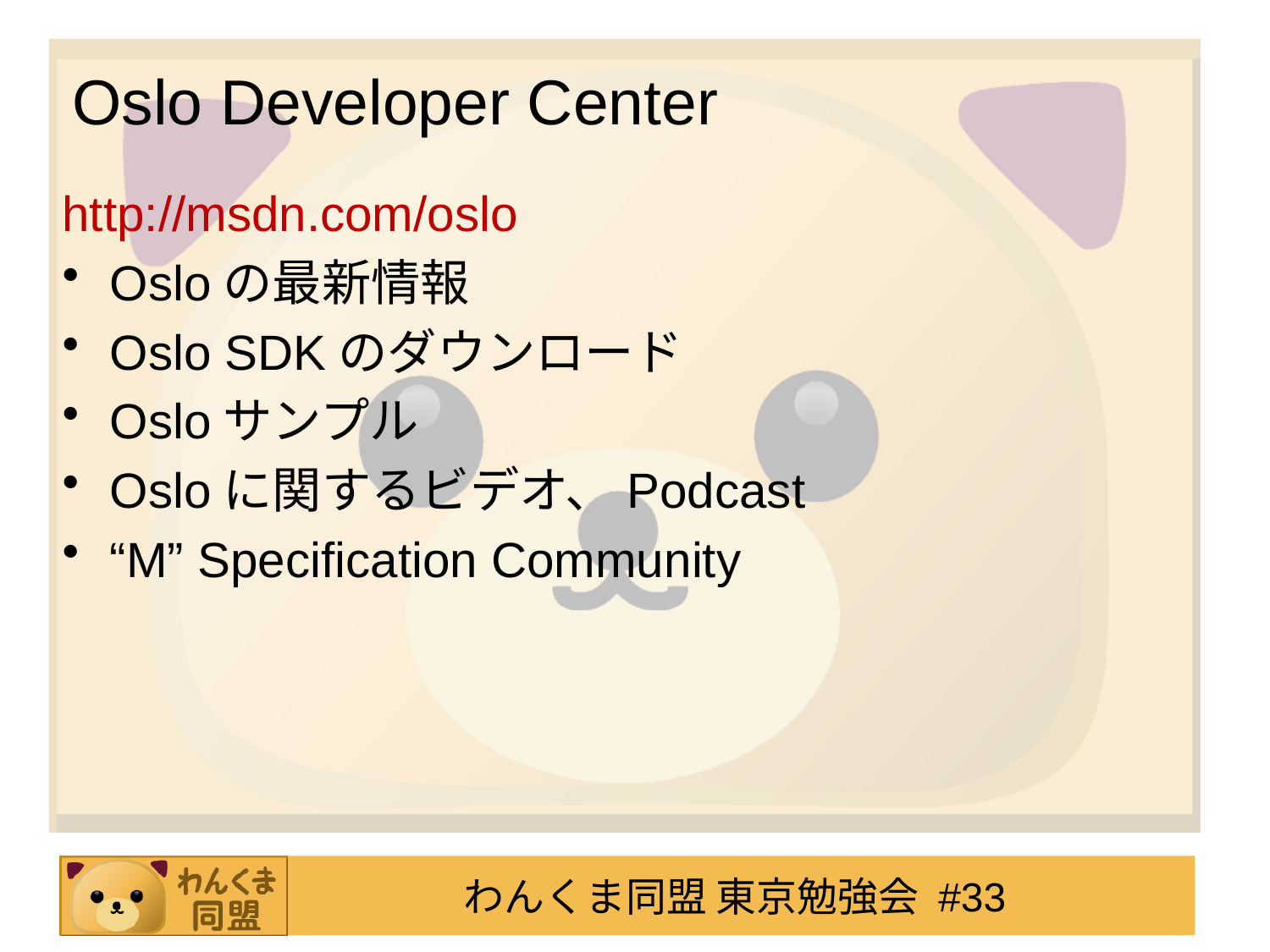

# Oslo Developer Center
http://msdn.com/oslo
Osloの最新情報
Oslo SDKのダウンロード
Osloサンプル
Osloに関するビデオ、Podcast
“M” Specification Community